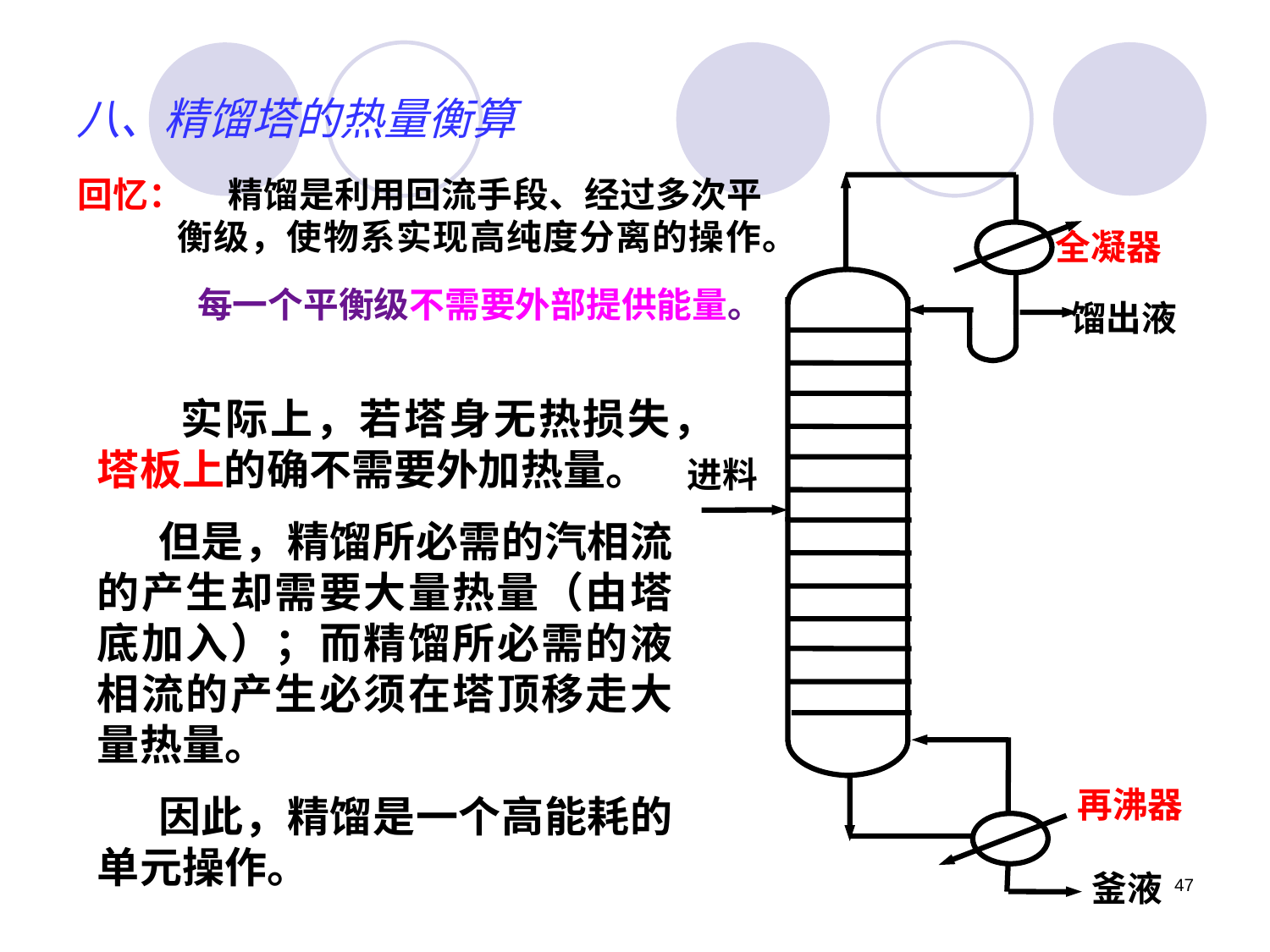

# 八、精馏塔的热量衡算
回忆：
     精馏是利用回流手段、经过多次平衡级，使物系实现高纯度分离的操作。

全凝器

每一个平衡级不需要外部提供能量。
馏出液

      实际上，若塔身无热损失，塔板上的确不需要外加热量。
     但是，精馏所必需的汽相流的产生却需要大量热量（由塔底加入）；而精馏所必需的液相流的产生必须在塔顶移走大量热量。
     因此，精馏是一个高能耗的单元操作。

进料

再沸器

釜液

47